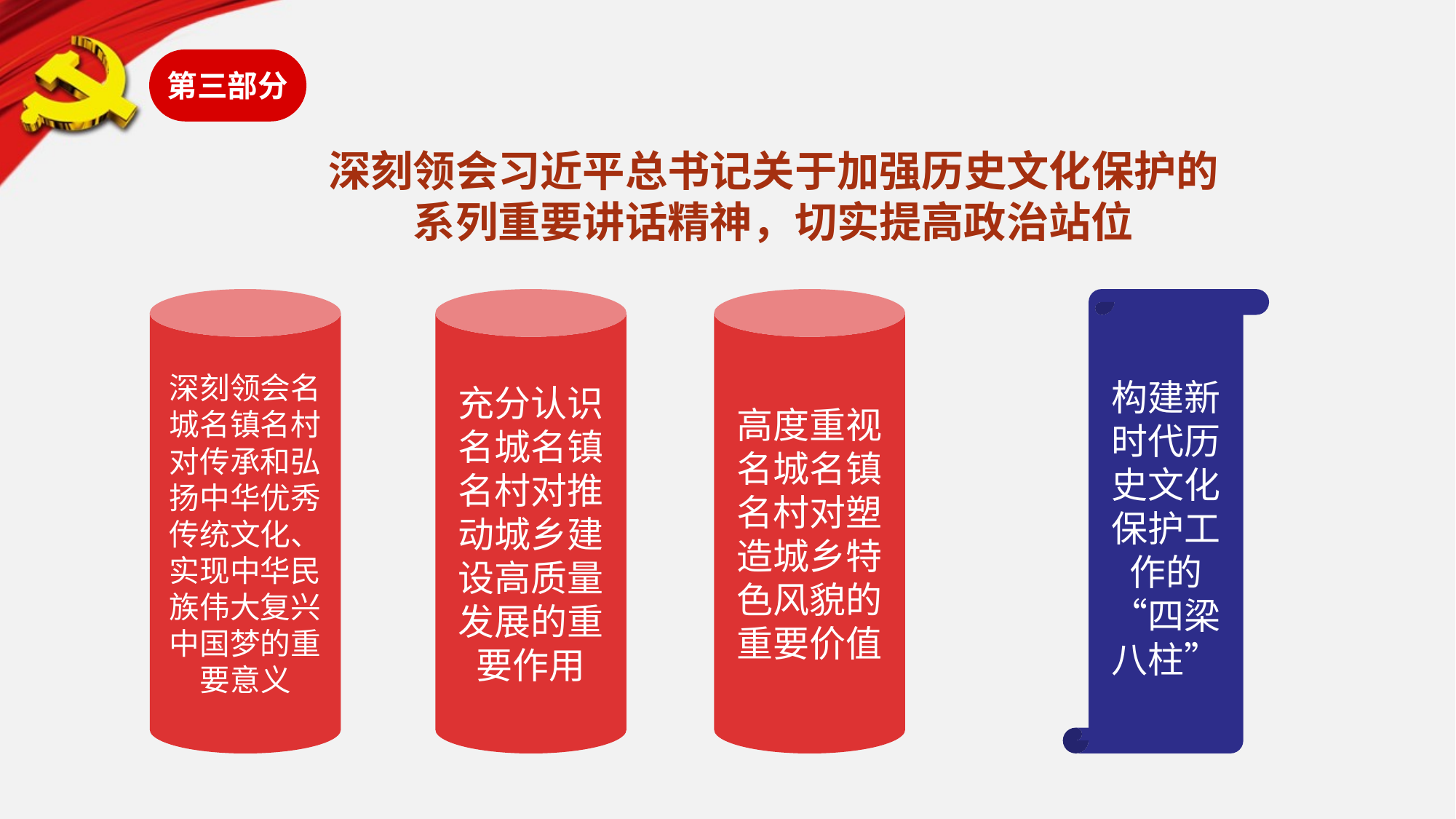

第三部分
深刻领会习近平总书记关于加强历史文化保护的
系列重要讲话精神，切实提高政治站位
深刻领会名城名镇名村对传承和弘扬中华优秀传统文化、实现中华民族伟大复兴中国梦的重要意义
充分认识名城名镇名村对推动城乡建设高质量发展的重要作用
高度重视名城名镇名村对塑造城乡特色风貌的重要价值
构建新时代历史文化保护工作的“四梁八柱”